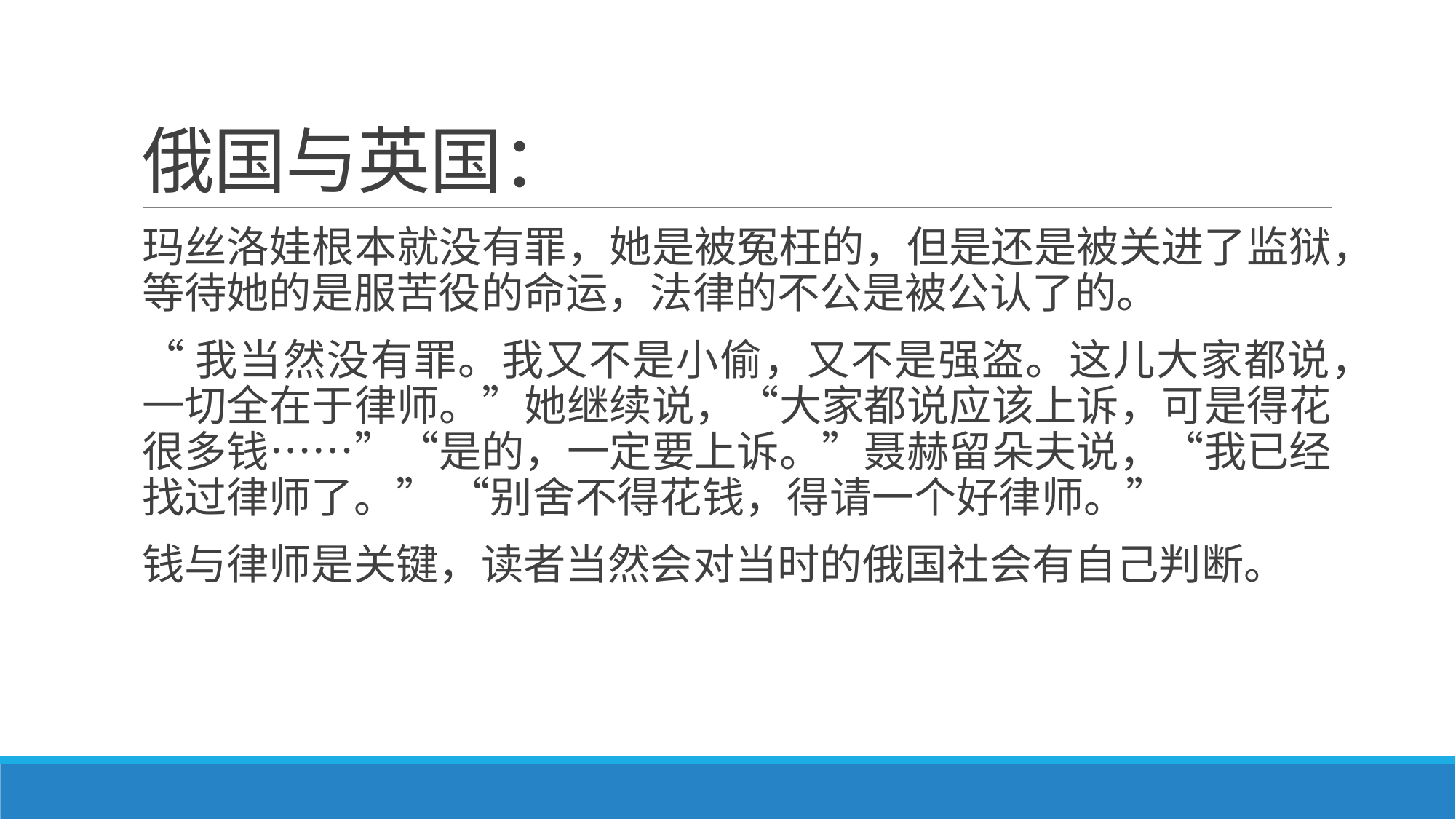

# 俄国与英国：
玛丝洛娃根本就没有罪，她是被冤枉的，但是还是被关进了监狱，等待她的是服苦役的命运，法律的不公是被公认了的。
“我当然没有罪。我又不是小偷，又不是强盗。这儿大家都说，一切全在于律师。”她继续说，“大家都说应该上诉，可是得花很多钱……”“是的，一定要上诉。”聂赫留朵夫说，“我已经找过律师了。” “别舍不得花钱，得请一个好律师。”
钱与律师是关键，读者当然会对当时的俄国社会有自己判断。